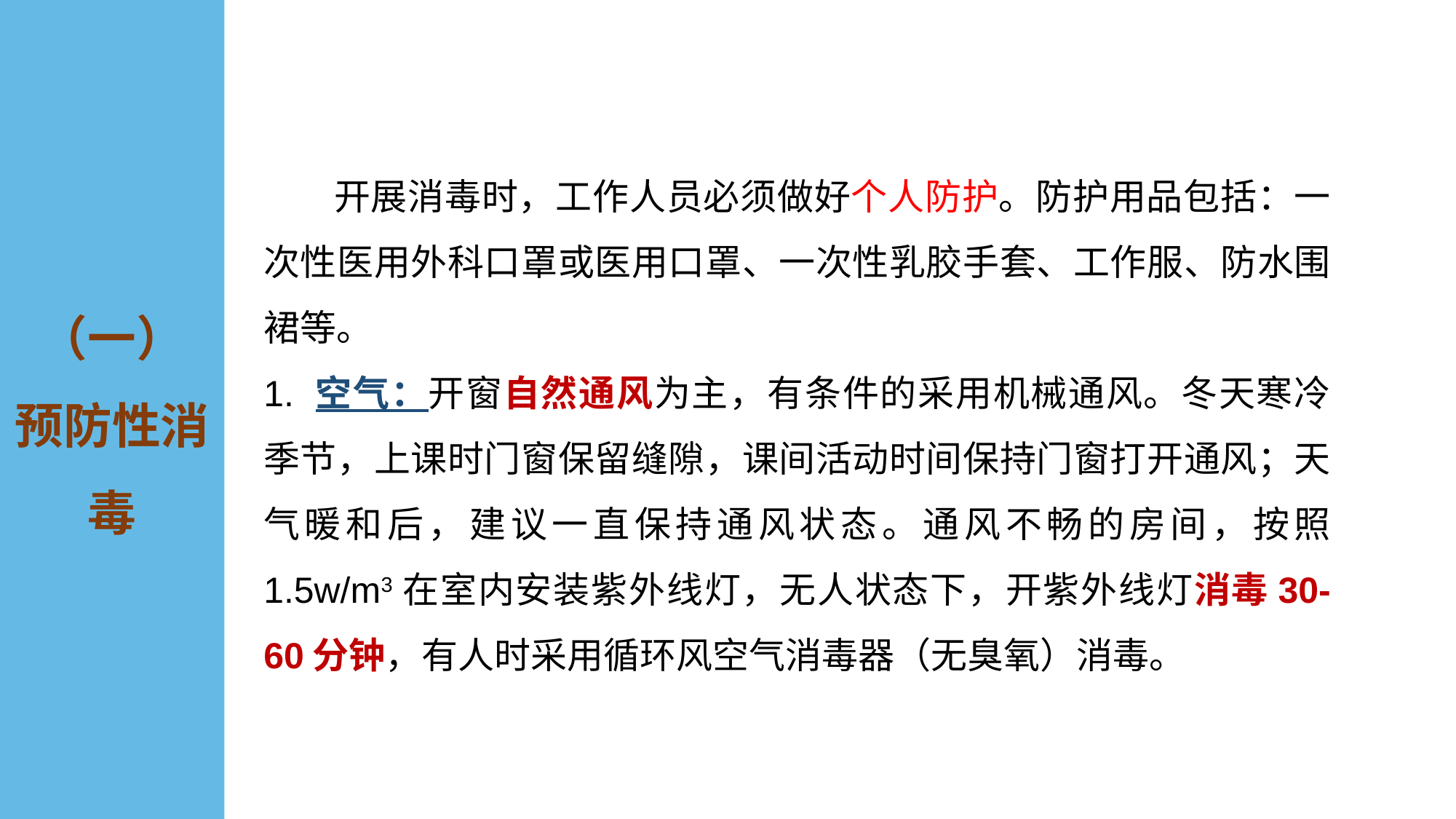

（一）
预防性消毒
       开展消毒时，工作人员必须做好个人防护。防护用品包括：一次性医用外科口罩或医用口罩、一次性乳胶手套、工作服、防水围裙等。
1. 空气：开窗自然通风为主，有条件的采用机械通风。冬天寒冷季节，上课时门窗保留缝隙，课间活动时间保持门窗打开通风；天气暖和后，建议一直保持通风状态。通风不畅的房间，按照 1.5w/m3在室内安装紫外线灯，无人状态下，开紫外线灯消毒30-60分钟，有人时采用循环风空气消毒器（无臭氧）消毒。